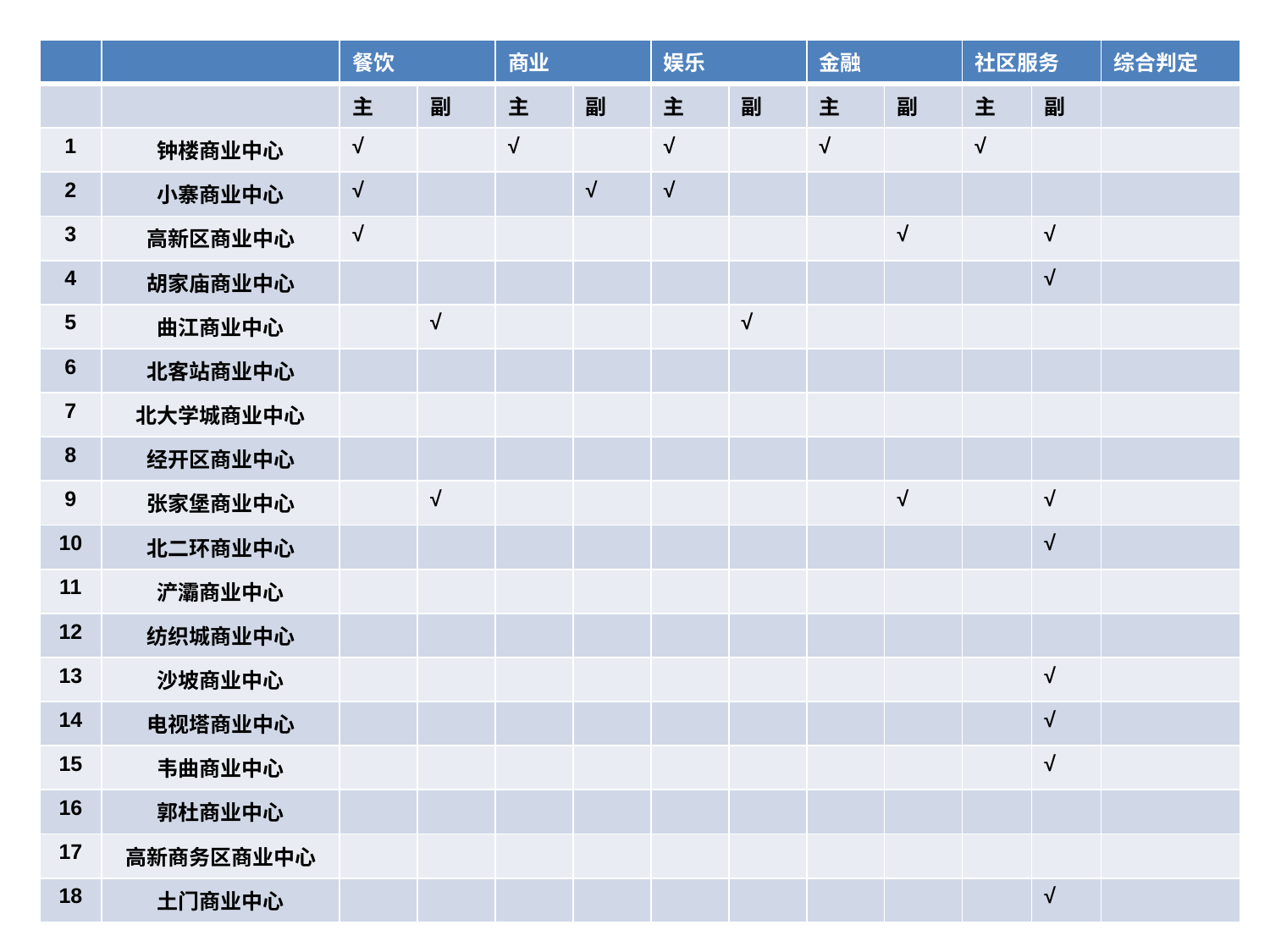

|  |  | 餐饮 |  | 商业 |  | 娱乐 |  | 金融 |  | 社区服务 |  | 综合判定 |
| --- | --- | --- | --- | --- | --- | --- | --- | --- | --- | --- | --- | --- |
|  |  | 主 | 副 | 主 | 副 | 主 | 副 | 主 | 副 | 主 | 副 |  |
| 1 | 钟楼商业中心 | √ |  | √ |  | √ |  | √ |  | √ |  |  |
| 2 | 小寨商业中心 | √ |  |  | √ | √ |  |  |  |  |  |  |
| 3 | 高新区商业中心 | √ |  |  |  |  |  |  | √ |  | √ |  |
| 4 | 胡家庙商业中心 |  |  |  |  |  |  |  |  |  | √ |  |
| 5 | 曲江商业中心 |  | √ |  |  |  | √ |  |  |  |  |  |
| 6 | 北客站商业中心 |  |  |  |  |  |  |  |  |  |  |  |
| 7 | 北大学城商业中心 |  |  |  |  |  |  |  |  |  |  |  |
| 8 | 经开区商业中心 |  |  |  |  |  |  |  |  |  |  |  |
| 9 | 张家堡商业中心 |  | √ |  |  |  |  |  | √ |  | √ |  |
| 10 | 北二环商业中心 |  |  |  |  |  |  |  |  |  | √ |  |
| 11 | 浐灞商业中心 |  |  |  |  |  |  |  |  |  |  |  |
| 12 | 纺织城商业中心 |  |  |  |  |  |  |  |  |  |  |  |
| 13 | 沙坡商业中心 |  |  |  |  |  |  |  |  |  | √ |  |
| 14 | 电视塔商业中心 |  |  |  |  |  |  |  |  |  | √ |  |
| 15 | 韦曲商业中心 |  |  |  |  |  |  |  |  |  | √ |  |
| 16 | 郭杜商业中心 |  |  |  |  |  |  |  |  |  |  |  |
| 17 | 高新商务区商业中心 |  |  |  |  |  |  |  |  |  |  |  |
| 18 | 土门商业中心 |  |  |  |  |  |  |  |  |  | √ |  |